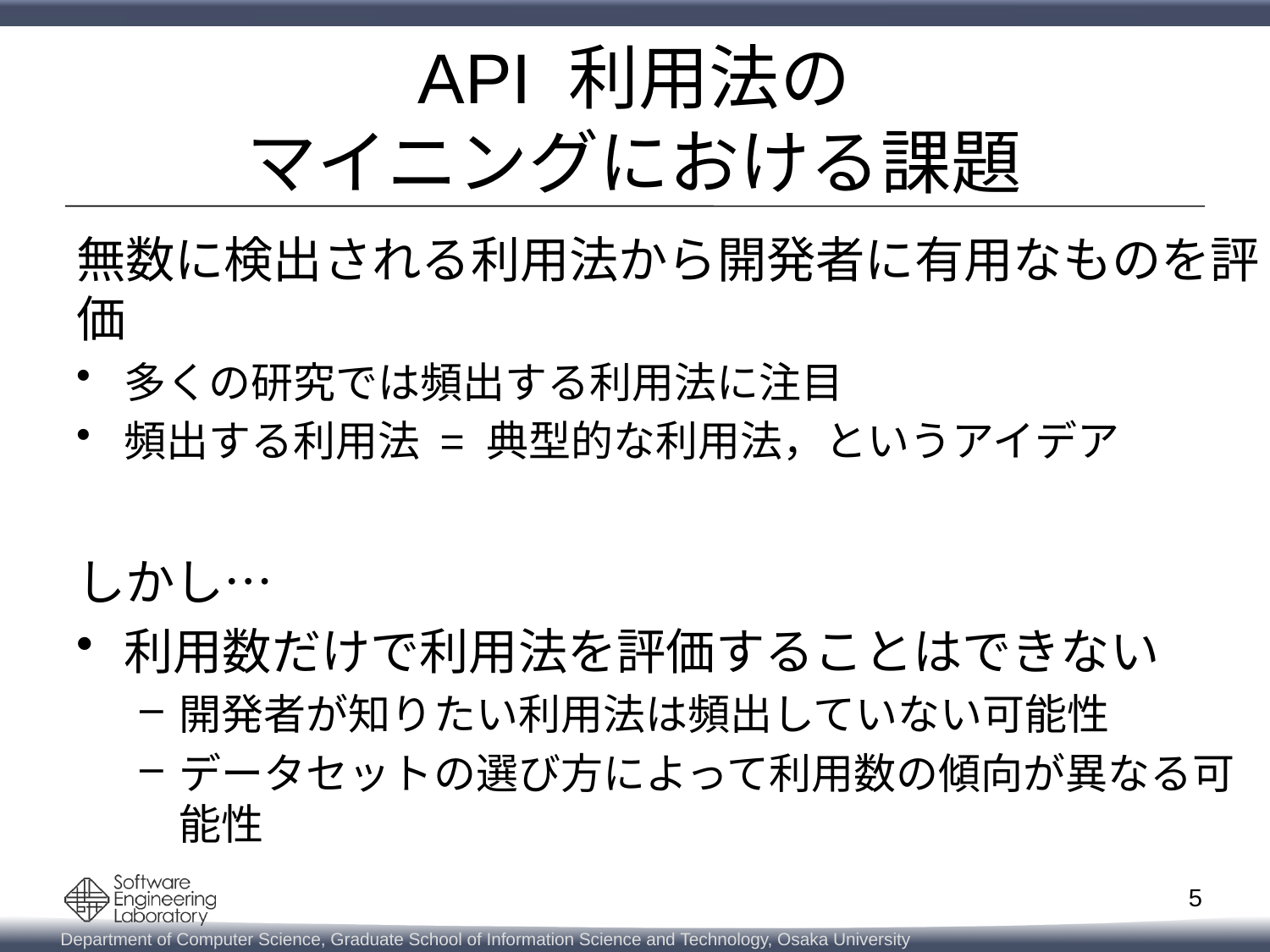

# API 利用法の マイニングにおける課題
無数に検出される利用法から開発者に有用なものを評価
多くの研究では頻出する利用法に注目
頻出する利用法 = 典型的な利用法，というアイデア

しかし…
利用数だけで利用法を評価することはできない
開発者が知りたい利用法は頻出していない可能性
データセットの選び方によって利用数の傾向が異なる可能性

5